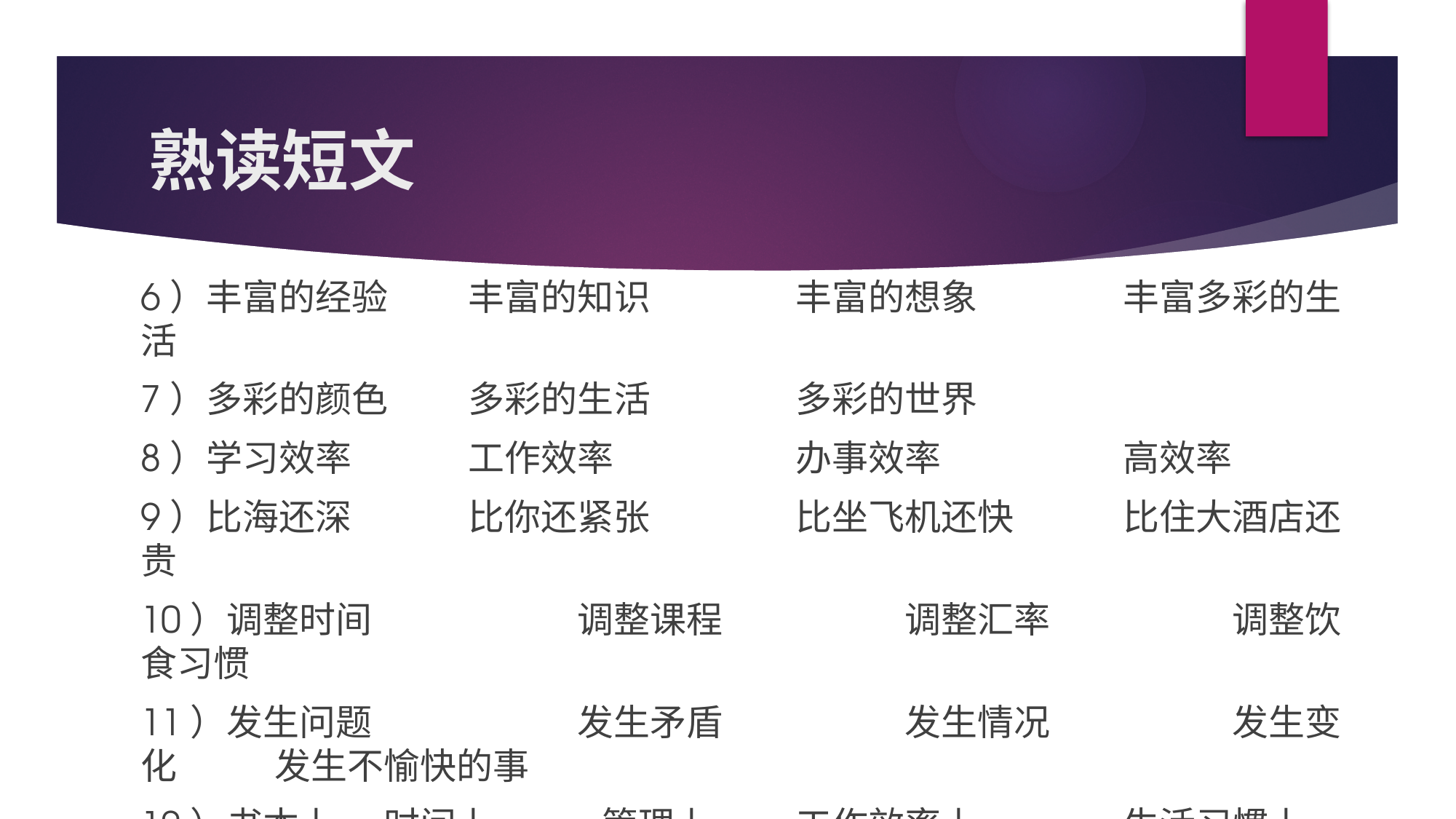

# 熟读短文
6）丰富的经验	丰富的知识		丰富的想象		丰富多彩的生活
7）多彩的颜色	多彩的生活		多彩的世界
8）学习效率		工作效率		办事效率		高效率
9）比海还深		比你还紧张		比坐飞机还快	比住大酒店还贵
10）调整时间		调整课程		调整汇率		调整饮食习惯
11）发生问题		发生矛盾		发生情况		发生变化	   发生不愉快的事
12）书本上 	   时间上  	   管理上     	工作效率上  		生活习惯上